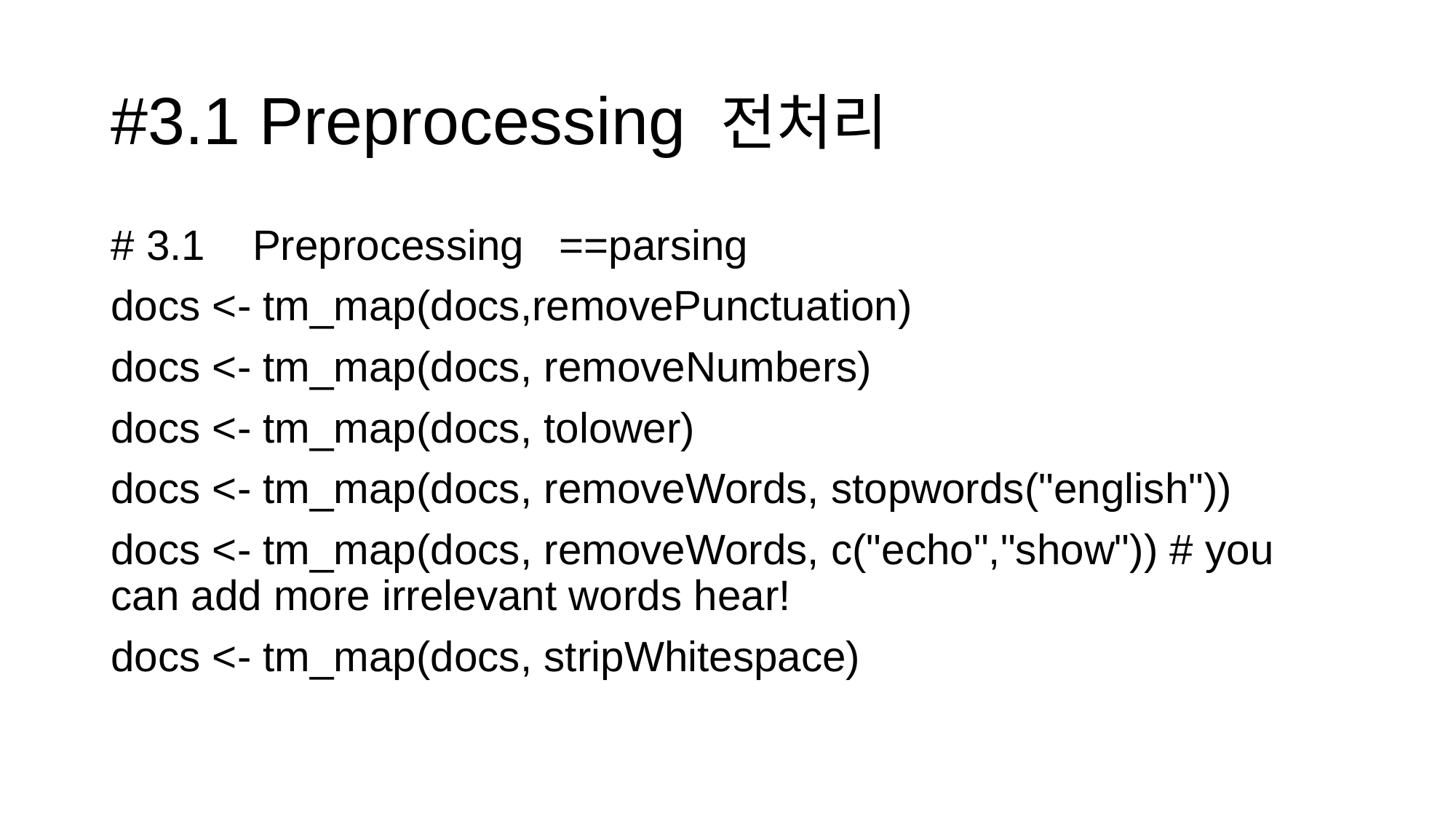

# #3.1 Preprocessing 전처리
# 3.1    Preprocessing   ==parsing
docs <- tm_map(docs,removePunctuation)
docs <- tm_map(docs, removeNumbers)
docs <- tm_map(docs, tolower)
docs <- tm_map(docs, removeWords, stopwords("english"))
docs <- tm_map(docs, removeWords, c("echo","show")) # you can add more irrelevant words hear!
docs <- tm_map(docs, stripWhitespace)